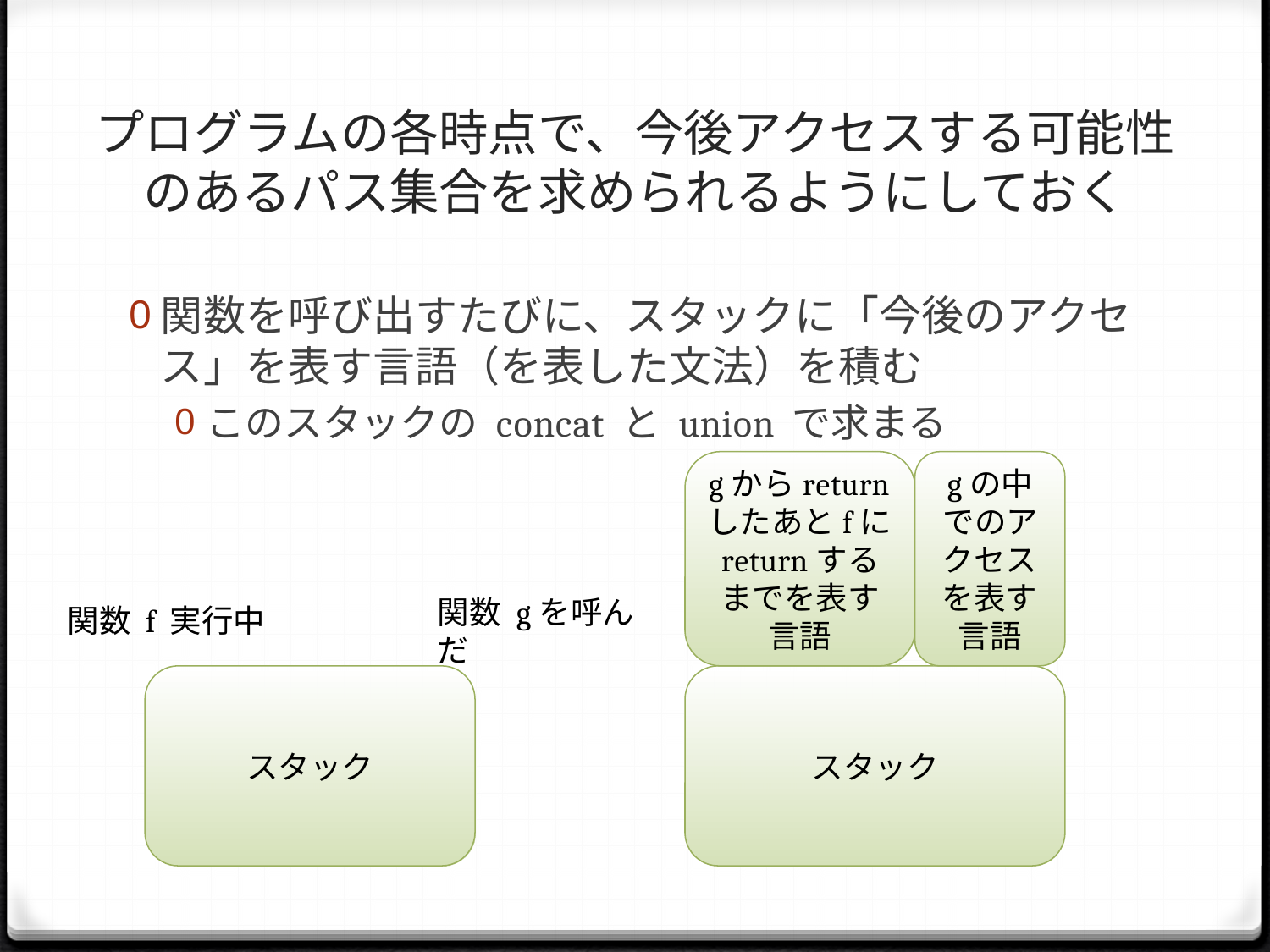

# プログラムの各時点で、今後アクセスする可能性のあるパス集合を求められるようにしておく
関数を呼び出すたびに、スタックに「今後のアクセス」を表す言語（を表した文法）を積む
このスタックの concat と union で求まる
gからreturnしたあとfにreturnするまでを表す言語
gの中でのアクセスを表す言語
関数 gを呼んだ
関数 f 実行中
スタック
スタック